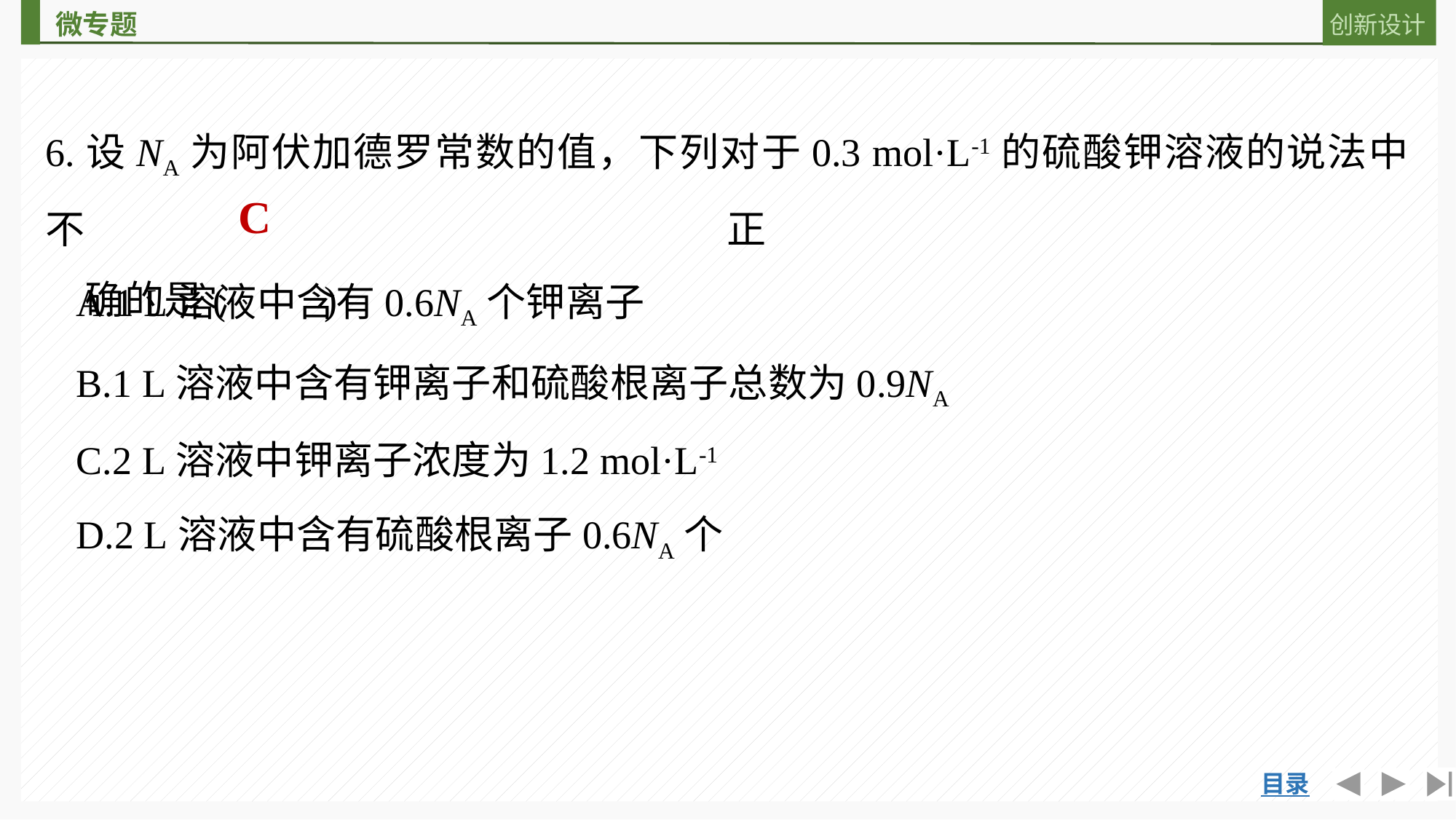

6.设NA为阿伏加德罗常数的值，下列对于0.3 mol·L-1的硫酸钾溶液的说法中不正
　确的是(　　)
C
A.1 L溶液中含有0.6NA个钾离子
B.1 L溶液中含有钾离子和硫酸根离子总数为0.9NA
C.2 L溶液中钾离子浓度为1.2 mol·L-1
D.2 L溶液中含有硫酸根离子0.6NA个